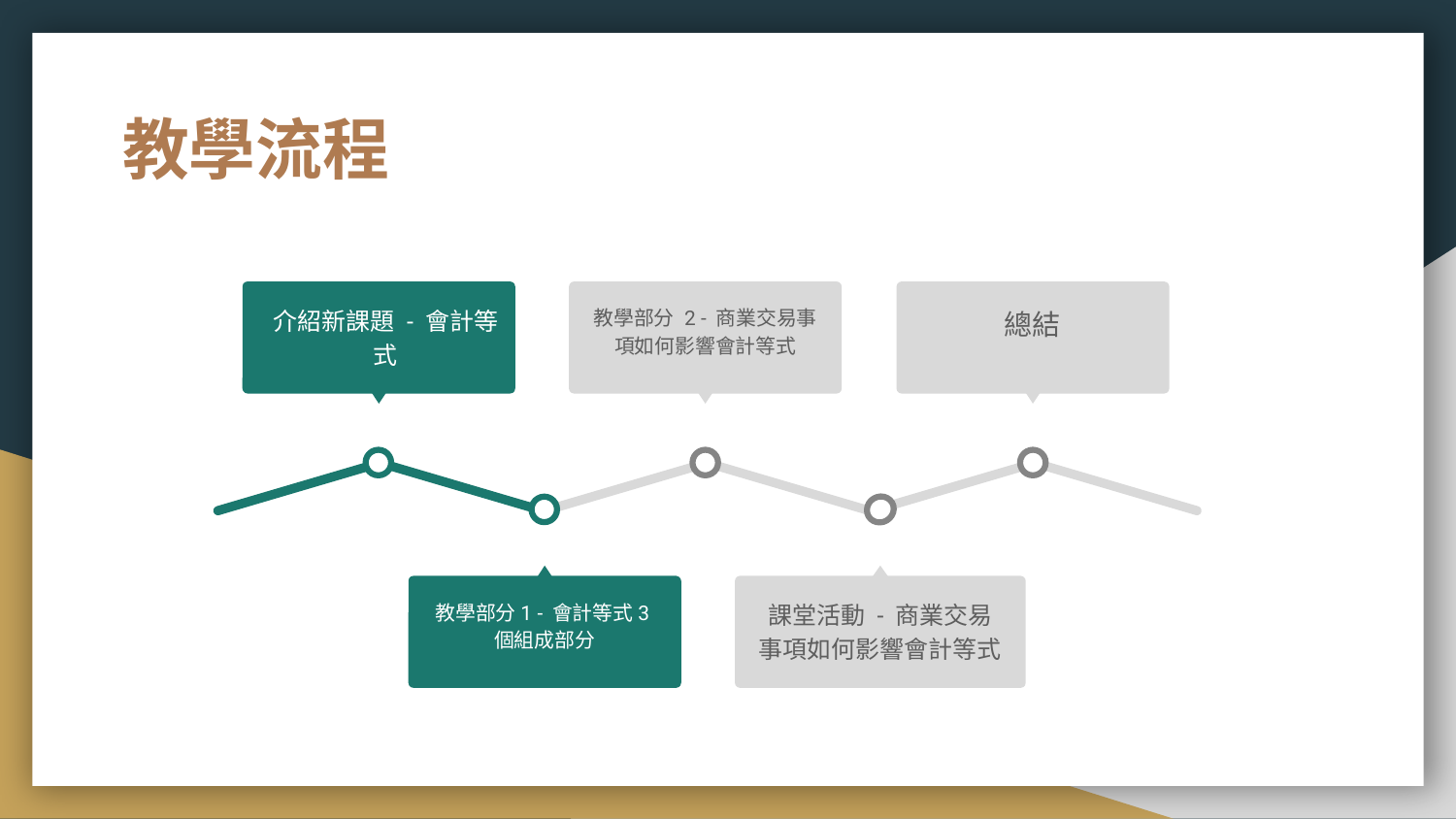

# 教學流程

介紹新課題 - 會計等式

教學部分 2 - 商業交易事項如何影響會計等式

總結

教學部分1 - 會計等式3個組成部分

課堂活動 - 商業交易事項如何影響會計等式